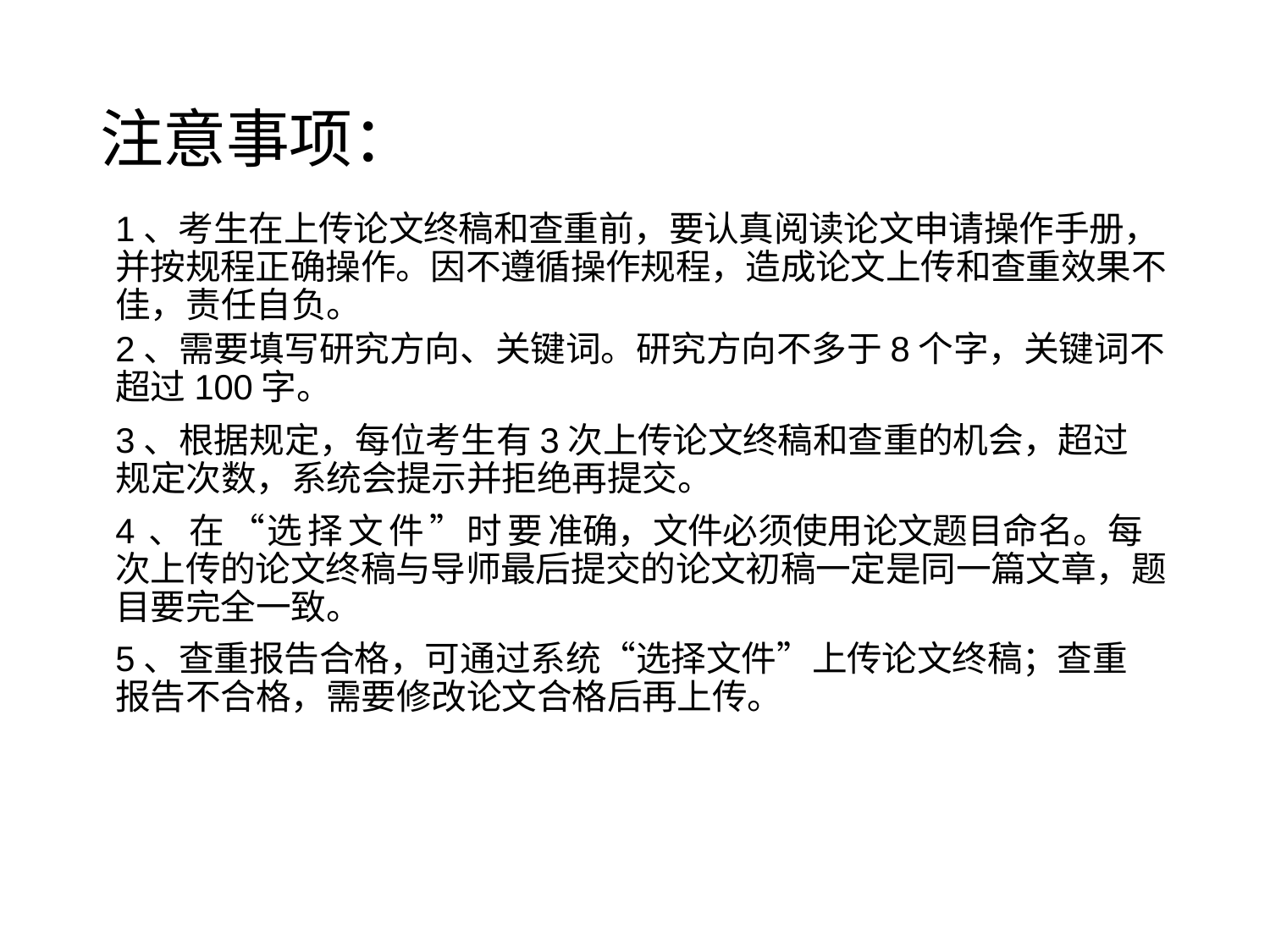

# 注意事项：
1、考生在上传论文终稿和查重前，要认真阅读论文申请操作手册，并按规程正确操作。因不遵循操作规程，造成论文上传和查重效果不佳，责任自负。
2、需要填写研究方向、关键词。研究方向不多于8个字，关键词不超过100字。
3、根据规定，每位考生有3次上传论文终稿和查重的机会，超过规定次数，系统会提示并拒绝再提交。
4、在“选择文件”时要准确，文件必须使用论文题目命名。每次上传的论文终稿与导师最后提交的论文初稿一定是同一篇文章，题目要完全一致。
5、查重报告合格，可通过系统“选择文件”上传论文终稿；查重报告不合格，需要修改论文合格后再上传。